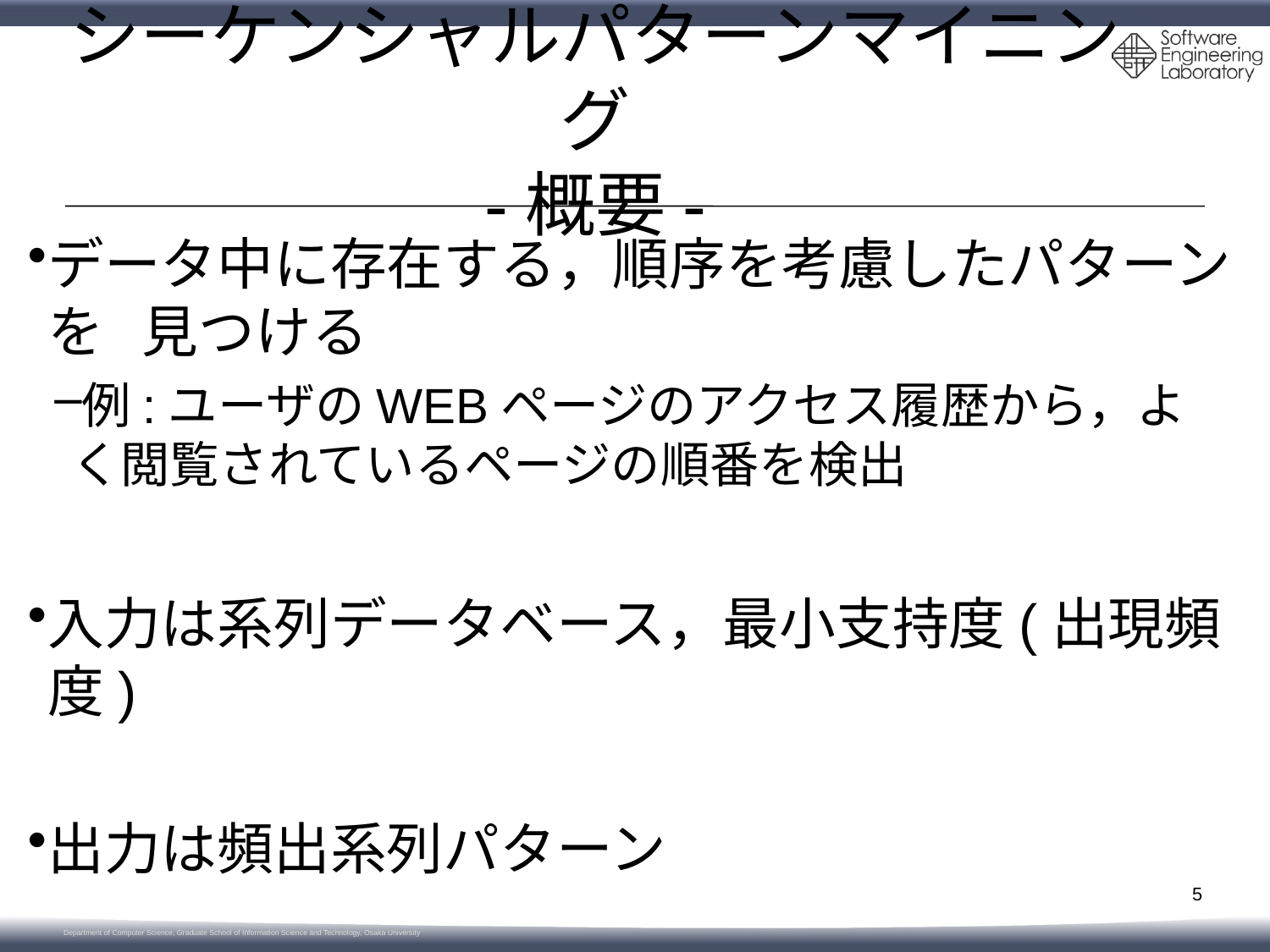

# シーケンシャルパターンマイニング -概要-
データ中に存在する，順序を考慮したパターンを   見つける
例:ユーザのWEBページのアクセス履歴から，よく閲覧されているページの順番を検出

入力は系列データベース，最小支持度(出現頻度)

出力は頻出系列パターン
5